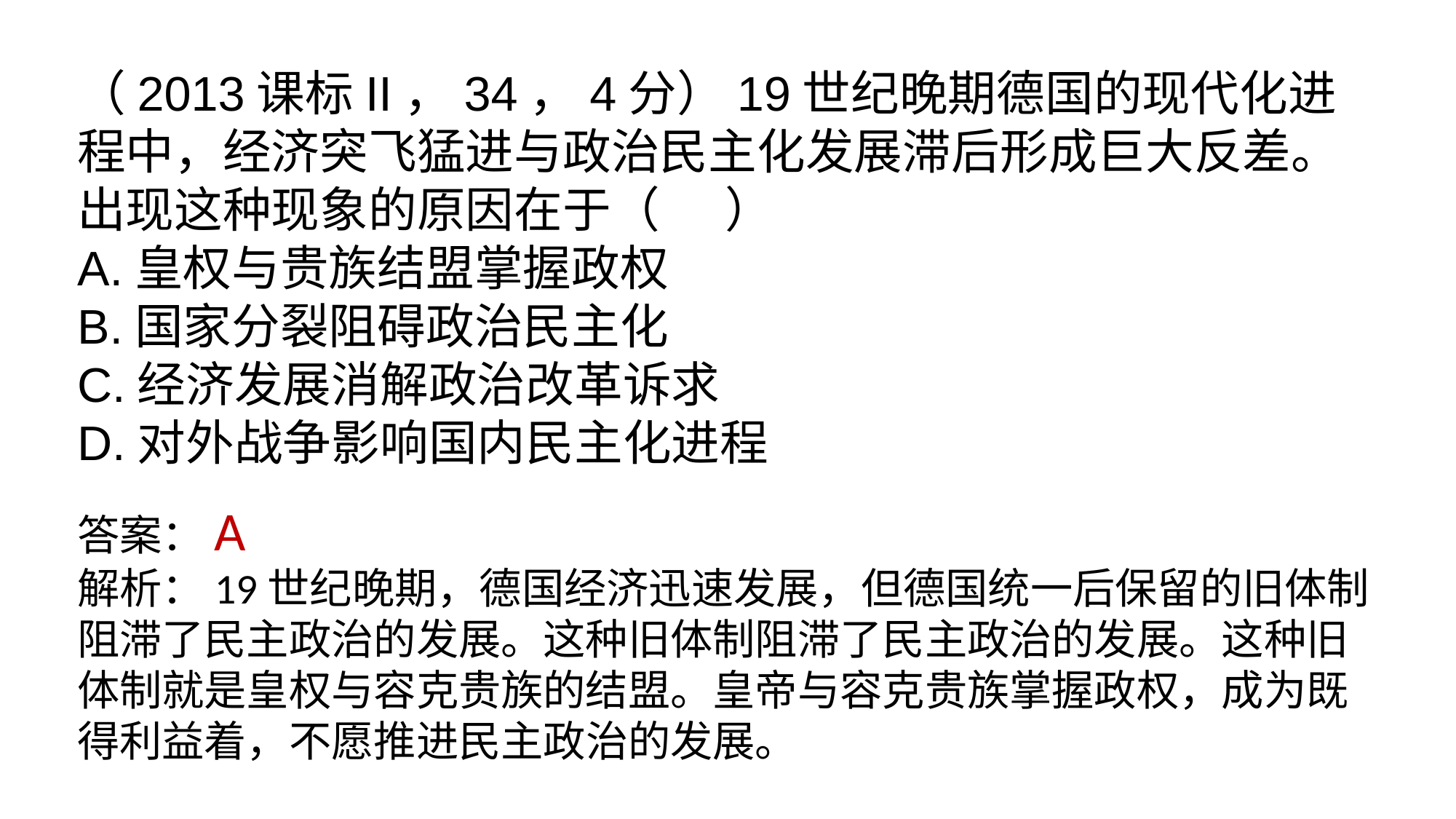

（2013课标II，34，4分）19世纪晚期德国的现代化进程中，经济突飞猛进与政治民主化发展滞后形成巨大反差。出现这种现象的原因在于（      ）
A.皇权与贵族结盟掌握政权
B.国家分裂阻碍政治民主化
C.经济发展消解政治改革诉求
D.对外战争影响国内民主化进程
答案：A
解析：19世纪晚期，德国经济迅速发展，但德国统一后保留的旧体制阻滞了民主政治的发展。这种旧体制阻滞了民主政治的发展。这种旧体制就是皇权与容克贵族的结盟。皇帝与容克贵族掌握政权，成为既得利益着，不愿推进民主政治的发展。